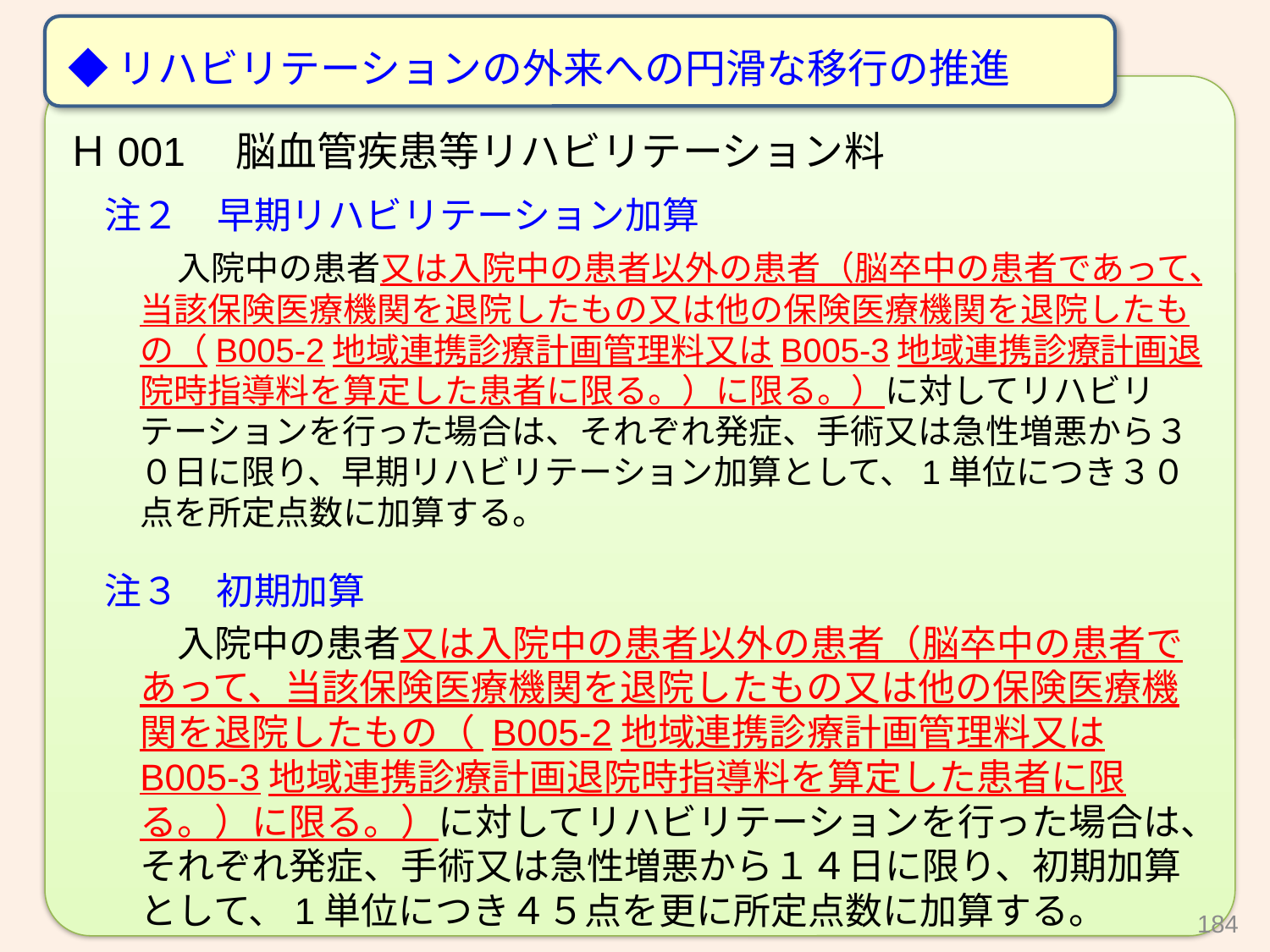

◆リハビリテーションの外来への円滑な移行の推進

Ｈ001　脳血管疾患等リハビリテーション料
　注２　早期リハビリテーション加算
　入院中の患者又は入院中の患者以外の患者（脳卒中の患者であって、当該保険医療機関を退院したもの又は他の保険医療機関を退院したもの（B005-2地域連携診療計画管理料又はB005-3地域連携診療計画退院時指導料を算定した患者に限る。）に限る。）に対してリハビリテーションを行った場合は、それぞれ発症、手術又は急性増悪から３０日に限り、早期リハビリテーション加算として、1単位につき３０点を所定点数に加算する。

　注３　初期加算
　入院中の患者又は入院中の患者以外の患者（脳卒中の患者であって、当該保険医療機関を退院したもの又は他の保険医療機関を退院したもの（ B005-2地域連携診療計画管理料又はB005-3地域連携診療計画退院時指導料を算定した患者に限る。）に限る。）に対してリハビリテーションを行った場合は、それぞれ発症、手術又は急性増悪から１４日に限り、初期加算として、1単位につき４５点を更に所定点数に加算する。

184